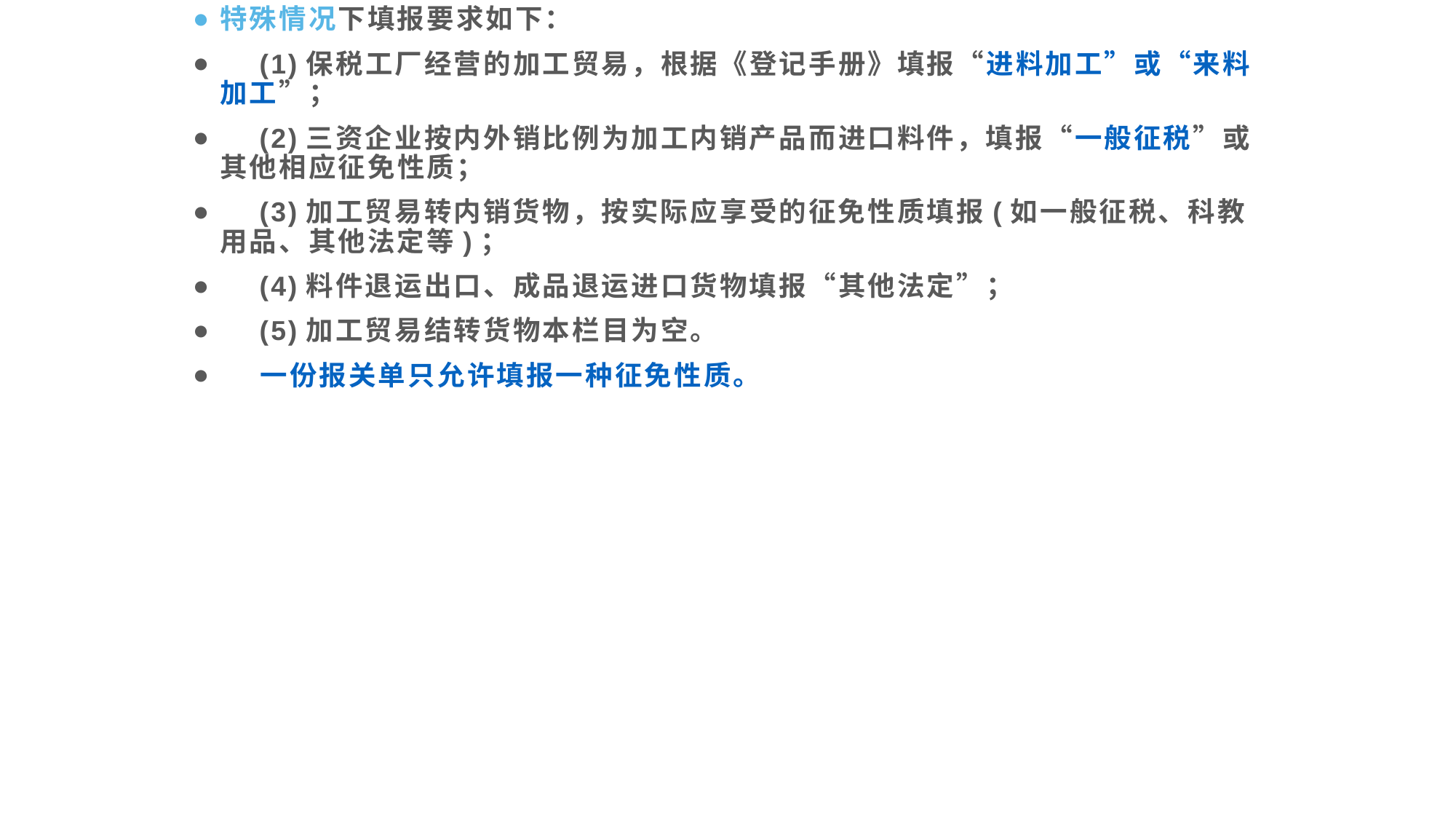

特殊情况下填报要求如下：
    (1)保税工厂经营的加工贸易，根据《登记手册》填报“进料加工”或“来料加工”；
    (2)三资企业按内外销比例为加工内销产品而进口料件，填报“一般征税”或其他相应征免性质；
    (3)加工贸易转内销货物，按实际应享受的征免性质填报(如一般征税、科教用品、其他法定等)；
    (4)料件退运出口、成品退运进口货物填报“其他法定”；
    (5)加工贸易结转货物本栏目为空。
    一份报关单只允许填报一种征免性质。